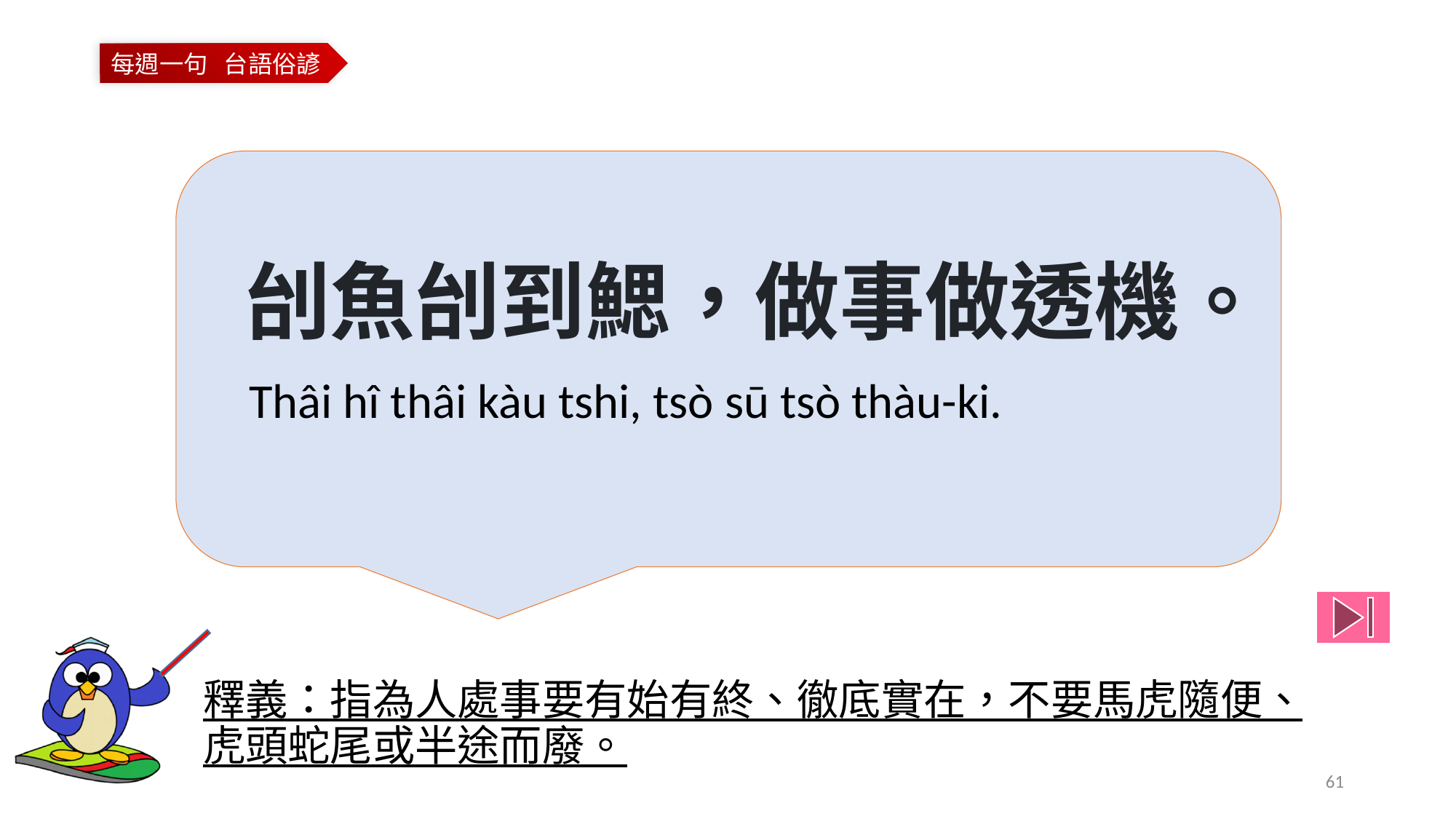

刣魚刣到鰓，做事做透機。
Thâi hî thâi kàu tshi, tsò sū tsò thàu-ki.

釋義：指為人處事要有始有終、徹底實在，不要馬虎隨便、虎頭蛇尾或半途而廢。
61